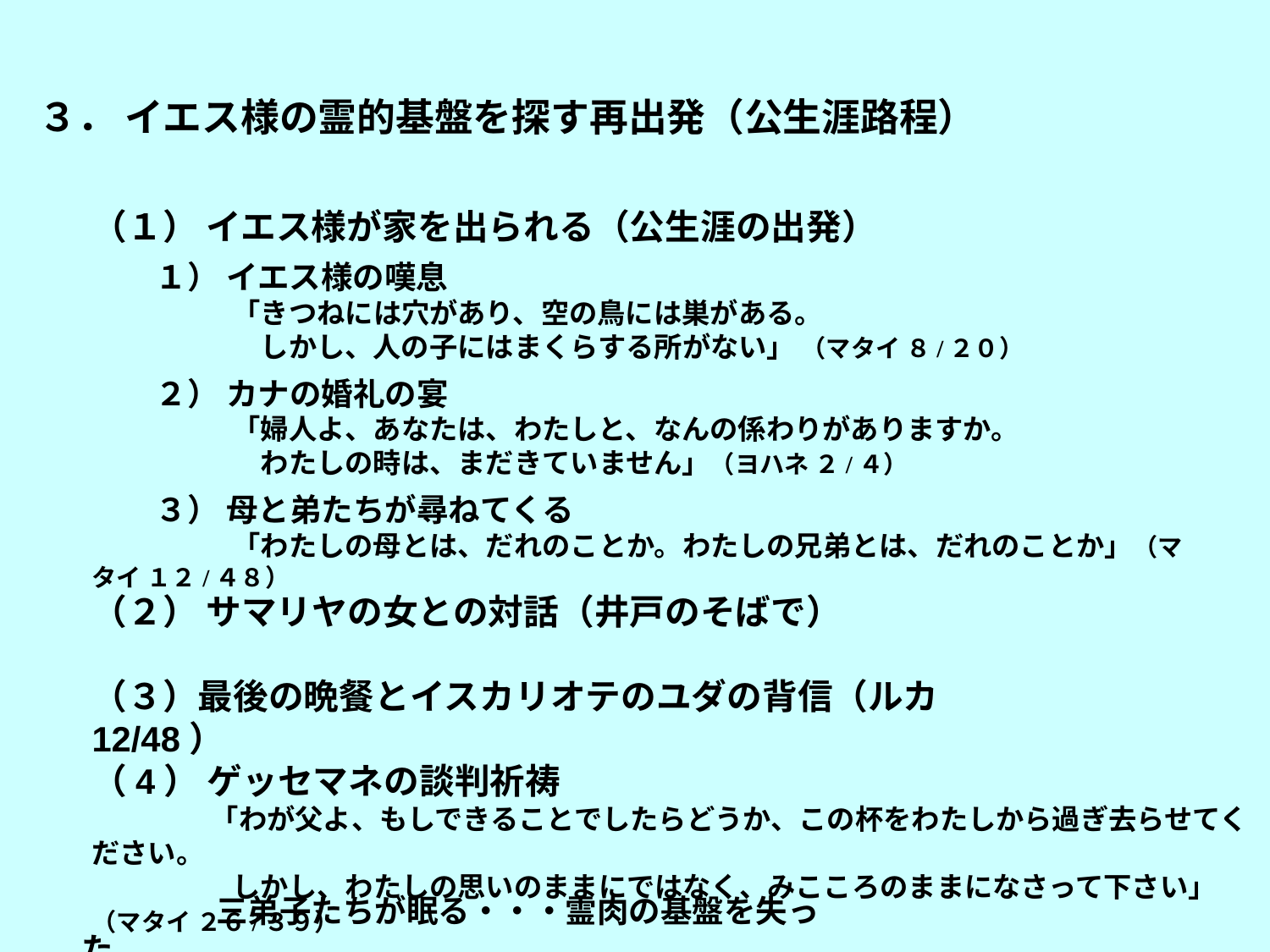

３． イエス様の霊的基盤を探す再出発（公生涯路程）
（１） イエス様が家を出られる（公生涯の出発）
　　１） イエス様の嘆息
　　　　　「きつねには穴があり、空の鳥には巣がある。
　　　　　　しかし、人の子にはまくらする所がない」 （マタイ ８/２０）
　　２） カナの婚礼の宴
　　　　　「婦人よ、あなたは、わたしと、なんの係わりがありますか。
　　　　　　わたしの時は、まだきていません」（ヨハネ ２/４）
　　３） 母と弟たちが尋ねてくる
　　　　　「わたしの母とは、だれのことか。わたしの兄弟とは、だれのことか」（マタイ １２/４８）

（２） サマリヤの女との対話（井戸のそばで）

（３）最後の晩餐とイスカリオテのユダの背信（ルカ12/48）
（4） ゲッセマネの談判祈祷
　　　　 「わが父よ、もしできることでしたらどうか、この杯をわたしから過ぎ去らせてください。
　　　　　しかし、わたしの思いのままにではなく、みこころのままになさって下さい」（マタイ ２６/３９）
　　　　 三弟子たちが眠る・・・霊肉の基盤を失った